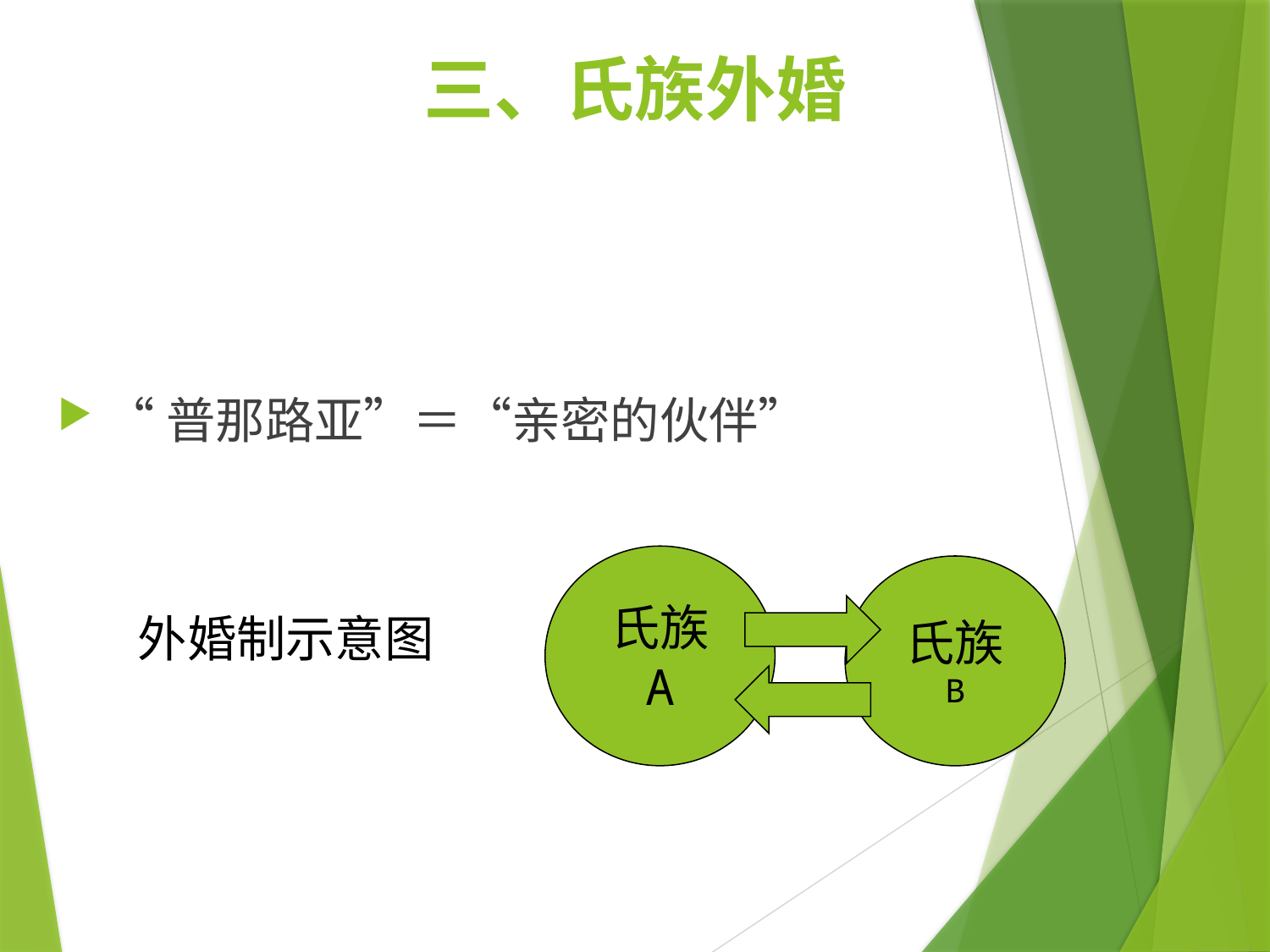

# 三、氏族外婚
“普那路亚”＝“亲密的伙伴”
氏族
A
氏族
B

外婚制示意图